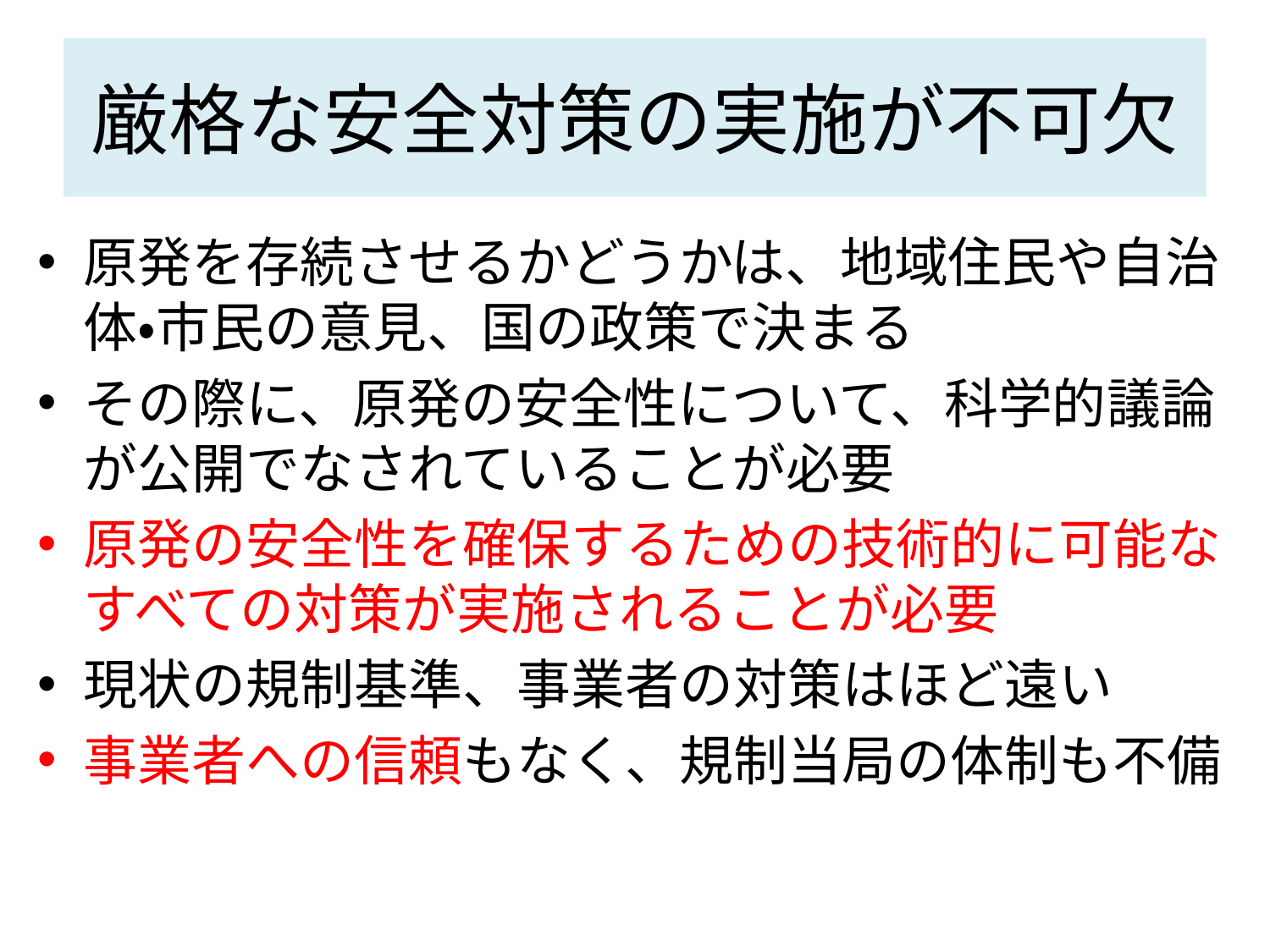

# 厳格な安全対策の実施が不可欠
原発を存続させるかどうかは、地域住民や自治体・市民の意見、国の政策で決まる
その際に、原発の安全性について、科学的議論が公開でなされていることが必要
原発の安全性を確保するための技術的に可能なすべての対策が実施されることが必要
現状の規制基準、事業者の対策はほど遠い
事業者への信頼もなく、規制当局の体制も不備